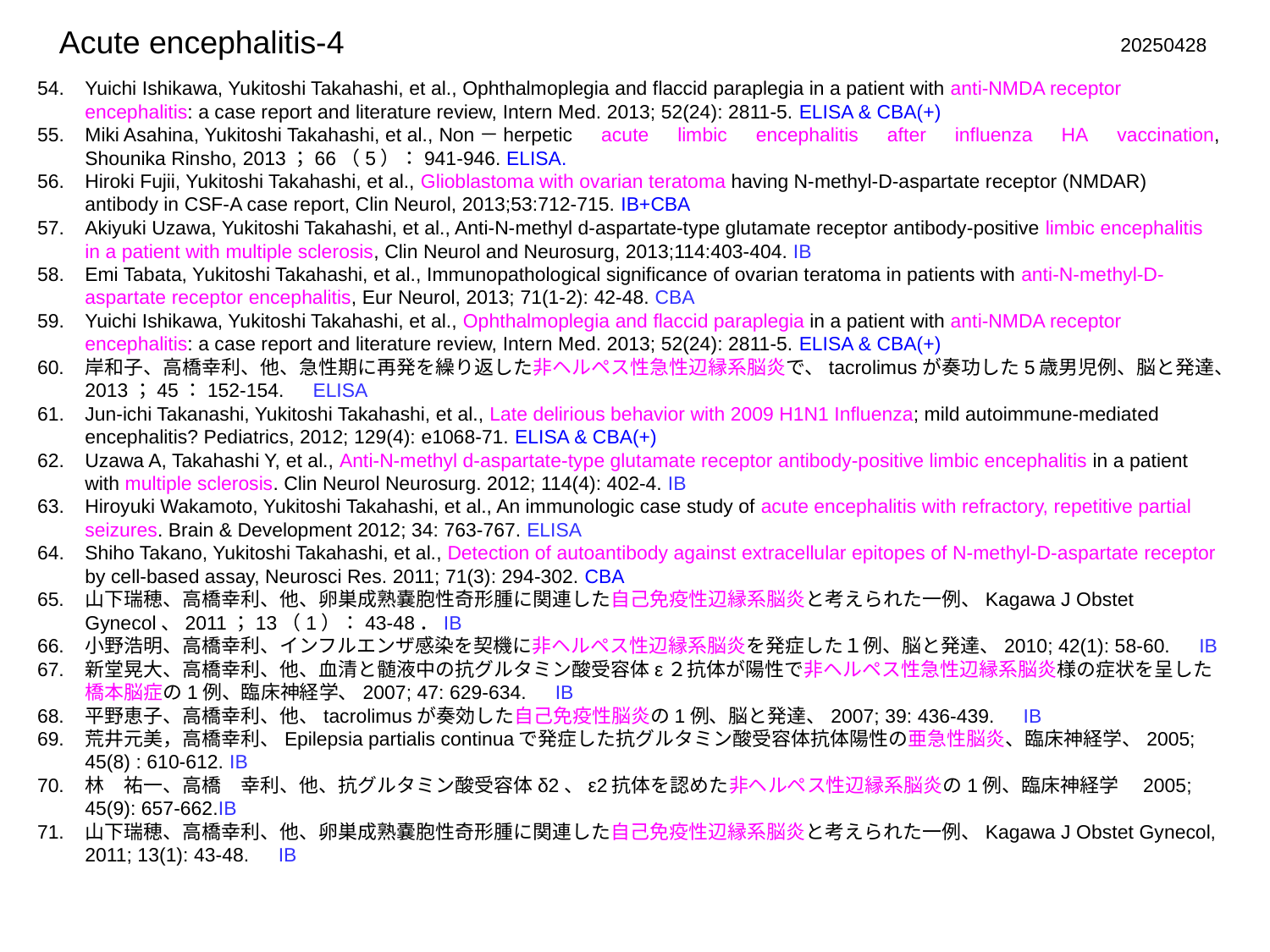

Acute encephalitis-4
20250428
Yuichi Ishikawa, Yukitoshi Takahashi, et al., Ophthalmoplegia and flaccid paraplegia in a patient with anti-NMDA receptor encephalitis: a case report and literature review, Intern Med. 2013; 52(24): 2811-5. ELISA & CBA(+)
Miki Asahina, Yukitoshi Takahashi, et al., Non－herpetic　acute　limbic　encephalitis　after　influenza　HA　vaccination, Shounika Rinsho, 2013；66（5）：941-946. ELISA.
Hiroki Fujii, Yukitoshi Takahashi, et al., Glioblastoma with ovarian teratoma having N-methyl-D-aspartate receptor (NMDAR) antibody in CSF-A case report, Clin Neurol, 2013;53:712-715. IB+CBA
Akiyuki Uzawa, Yukitoshi Takahashi, et al., Anti-N-methyl d-aspartate-type glutamate receptor antibody-positive limbic encephalitis in a patient with multiple sclerosis, Clin Neurol and Neurosurg, 2013;114:403-404. IB
Emi Tabata, Yukitoshi Takahashi, et al., Immunopathological significance of ovarian teratoma in patients with anti-N-methyl-D-aspartate receptor encephalitis, Eur Neurol, 2013; 71(1-2): 42-48. CBA
Yuichi Ishikawa, Yukitoshi Takahashi, et al., Ophthalmoplegia and flaccid paraplegia in a patient with anti-NMDA receptor encephalitis: a case report and literature review, Intern Med. 2013; 52(24): 2811-5. ELISA & CBA(+)
岸和子、高橋幸利、他、急性期に再発を繰り返した非ヘルペス性急性辺縁系脳炎で、tacrolimusが奏功した5歳男児例、脳と発達、2013；45：152-154.　ELISA
Jun-ichi Takanashi, Yukitoshi Takahashi, et al., Late delirious behavior with 2009 H1N1 Influenza; mild autoimmune-mediated encephalitis? Pediatrics, 2012; 129(4): e1068-71. ELISA & CBA(+)
Uzawa A, Takahashi Y, et al., Anti-N-methyl d-aspartate-type glutamate receptor antibody-positive limbic encephalitis in a patient with multiple sclerosis. Clin Neurol Neurosurg. 2012; 114(4): 402-4. IB
Hiroyuki Wakamoto, Yukitoshi Takahashi, et al., An immunologic case study of acute encephalitis with refractory, repetitive partial seizures. Brain & Development 2012; 34: 763-767. ELISA
Shiho Takano, Yukitoshi Takahashi, et al., Detection of autoantibody against extracellular epitopes of N-methyl-D-aspartate receptor by cell-based assay, Neurosci Res. 2011; 71(3): 294-302. CBA
山下瑞穂、高橋幸利、他、卵巣成熟嚢胞性奇形腫に関連した自己免疫性辺縁系脳炎と考えられた一例、Kagawa J Obstet Gynecol、2011；13（1）：43-48．IB
小野浩明、高橋幸利、インフルエンザ感染を契機に非ヘルペス性辺縁系脳炎を発症した１例、脳と発達、2010; 42(1): 58-60.　IB
新堂晃大、高橋幸利、他、血清と髄液中の抗グルタミン酸受容体ε２抗体が陽性で非ヘルペス性急性辺縁系脳炎様の症状を呈した橋本脳症の1例、臨床神経学、2007; 47: 629-634.　IB
平野恵子、高橋幸利、他、tacrolimusが奏効した自己免疫性脳炎の1例、脳と発達、2007; 39: 436-439.　IB
荒井元美，高橋幸利、Epilepsia partialis continuaで発症した抗グルタミン酸受容体抗体陽性の亜急性脳炎、臨床神経学、2005; 45(8) : 610-612. IB
林　祐一、高橋　幸利、他、抗グルタミン酸受容体δ2、ε2抗体を認めた非ヘルペス性辺縁系脳炎の1例、臨床神経学　2005; 45(9): 657-662.IB
山下瑞穂、高橋幸利、他、卵巣成熟嚢胞性奇形腫に関連した自己免疫性辺縁系脳炎と考えられた一例、Kagawa J Obstet Gynecol, 2011; 13(1): 43-48.　IB